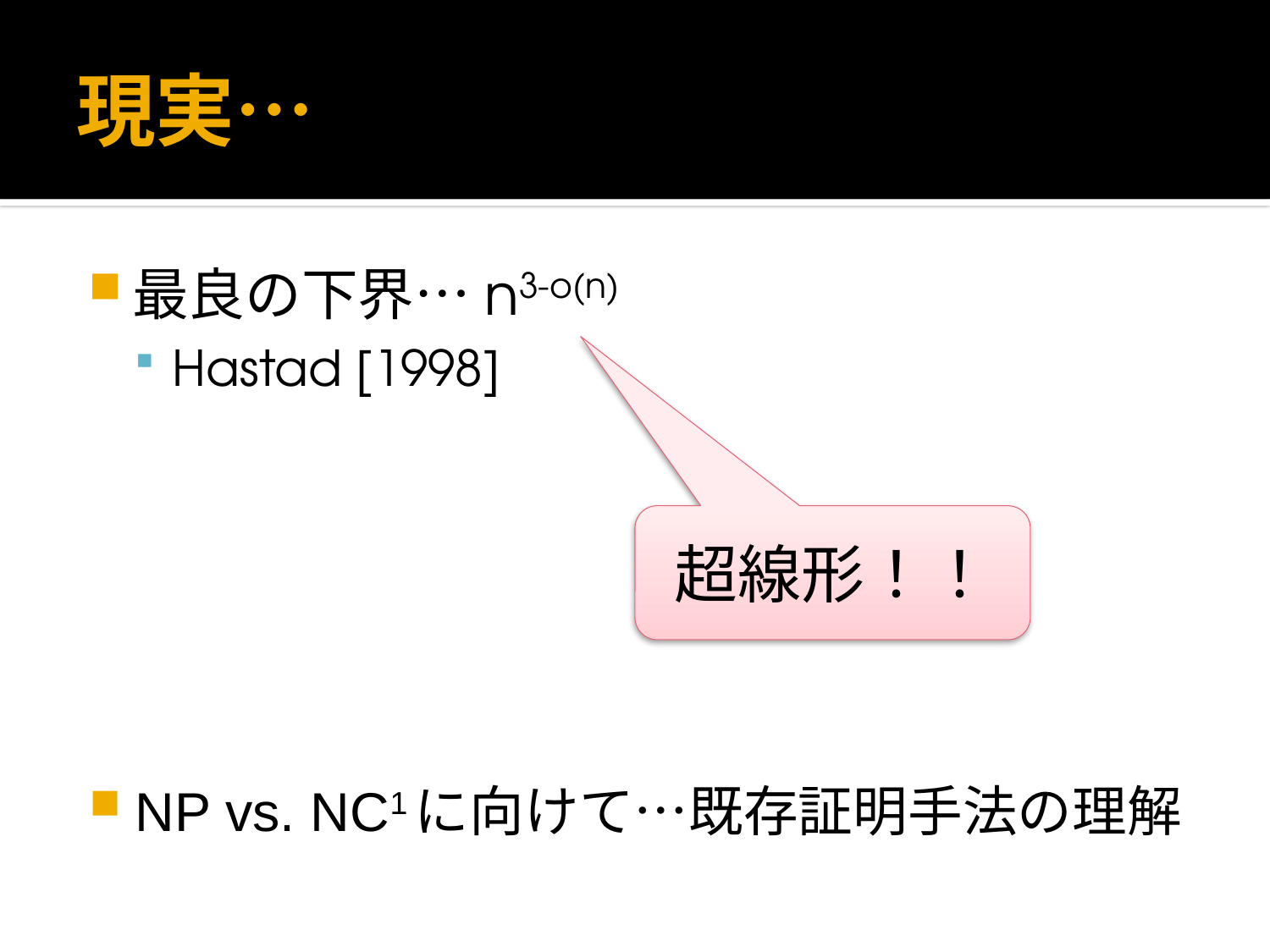

# 現実…
最良の下界…n3-o(n)
Hastad [1998]

超線形！！
NP vs. NC1に向けて…既存証明手法の理解